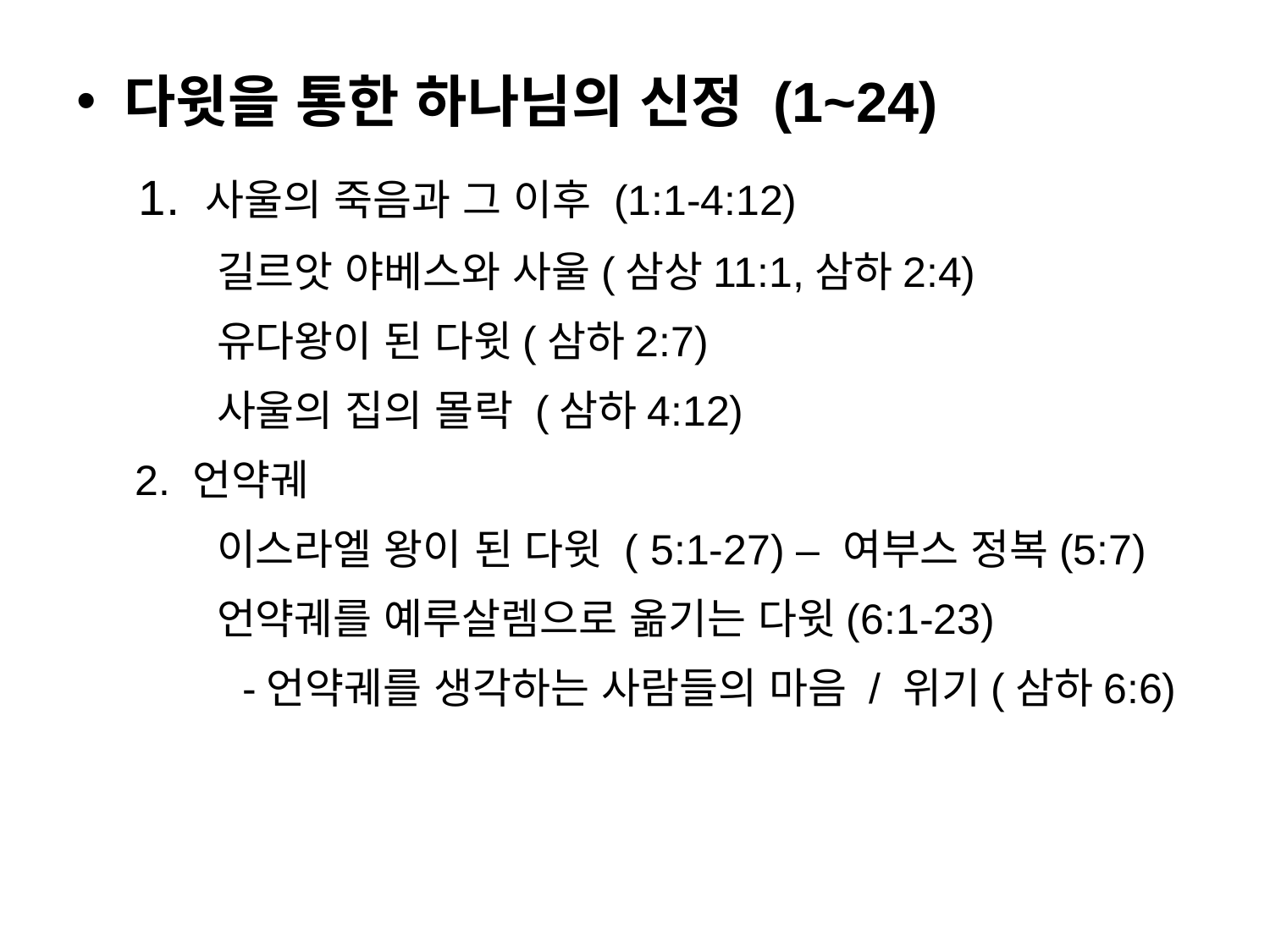

다윗을 통한 하나님의 신정 (1~24)
    1. 사울의 죽음과 그 이후 (1:1-4:12)
           길르앗 야베스와 사울(삼상11:1,삼하2:4)
           유다왕이 된 다윗(삼하2:7)
           사울의 집의 몰락 (삼하4:12)
     2. 언약궤
           이스라엘 왕이 된 다윗 ( 5:1-27) – 여부스 정복(5:7)
           언약궤를 예루살렘으로 옮기는 다윗(6:1-23)
              -언약궤를 생각하는 사람들의 마음 / 위기(삼하6:6)